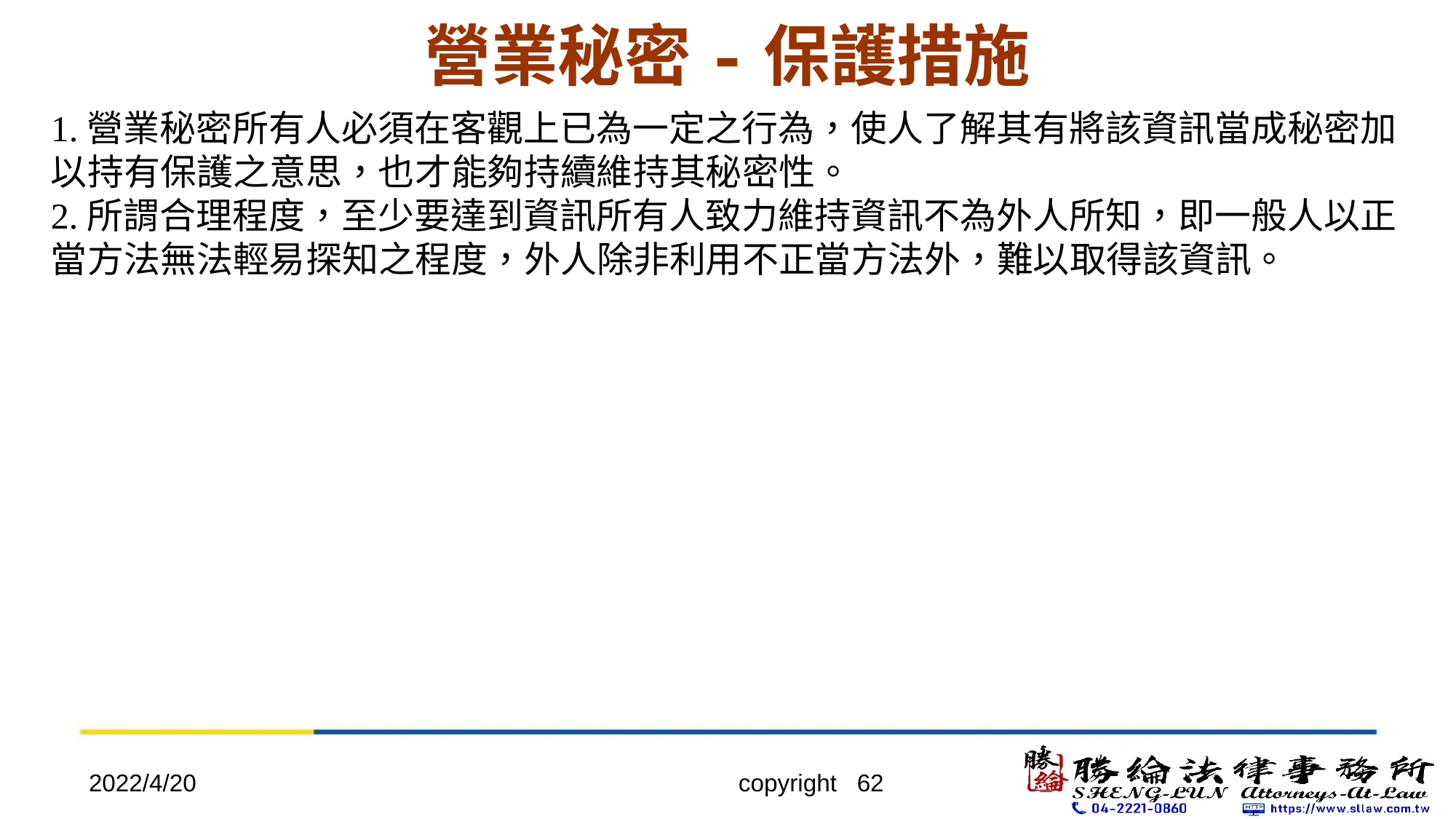

# 營業秘密-保護措施
1.營業秘密所有人必須在客觀上已為一定之行為，使人了解其有將該資訊當成秘密加以持有保護之意思，也才能夠持續維持其秘密性。
2.所謂合理程度，至少要達到資訊所有人致力維持資訊不為外人所知，即一般人以正當方法無法輕易探知之程度，外人除非利用不正當方法外，難以取得該資訊。

2022/4/20
copyright   62